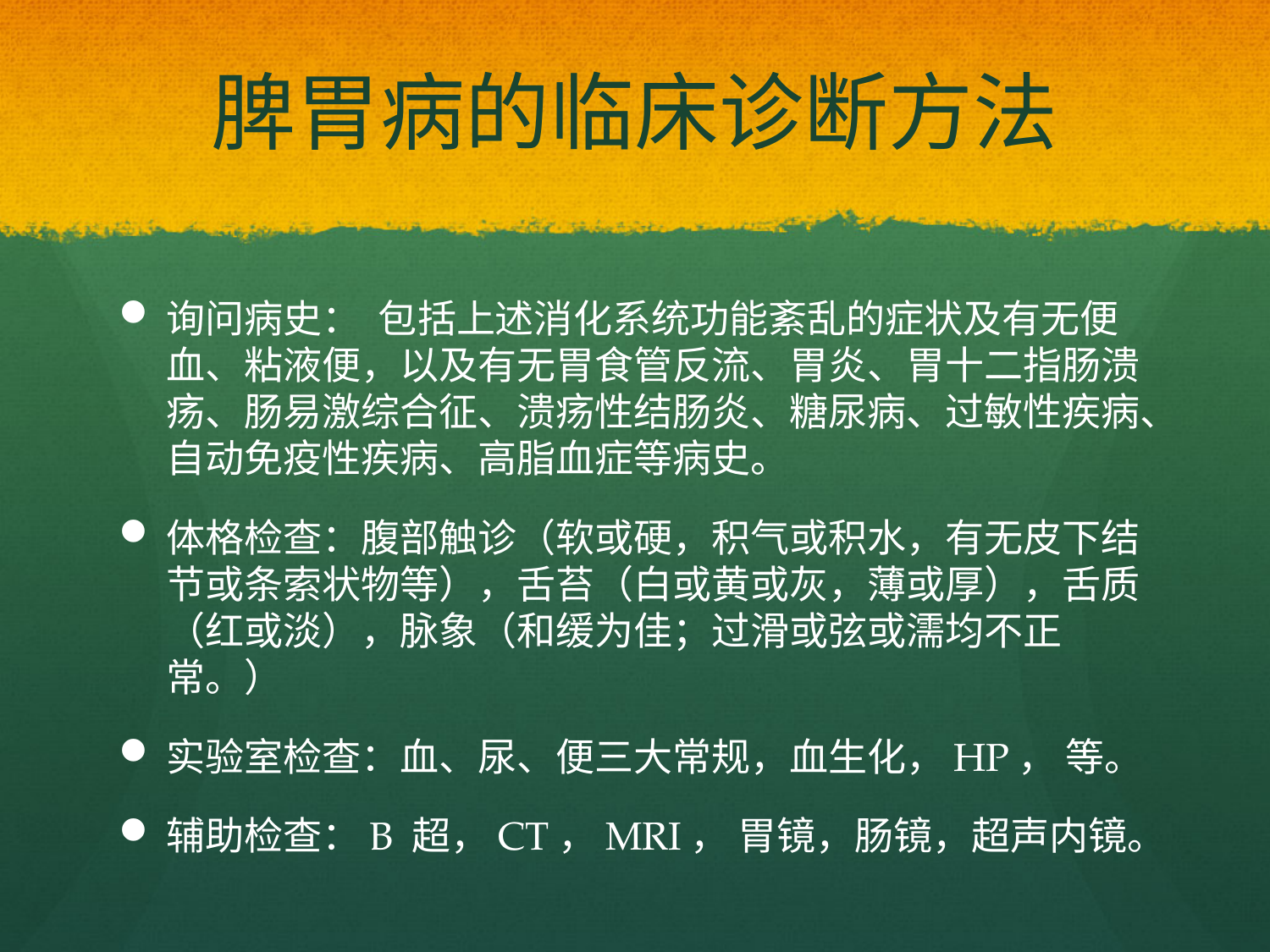

# 脾胃病的临床诊断方法
询问病史：  包括上述消化系统功能紊乱的症状及有无便血、粘液便，以及有无胃食管反流、胃炎、胃十二指肠溃疡、肠易激综合征、溃疡性结肠炎、糖尿病、过敏性疾病、自动免疫性疾病、高脂血症等病史。
体格检查：腹部触诊（软或硬，积气或积水，有无皮下结节或条索状物等），舌苔（白或黄或灰，薄或厚），舌质（红或淡），脉象（和缓为佳；过滑或弦或濡均不正常。）
实验室检查：血、尿、便三大常规，血生化，HP， 等。
辅助检查：B 超，CT，MRI， 胃镜，肠镜，超声内镜。